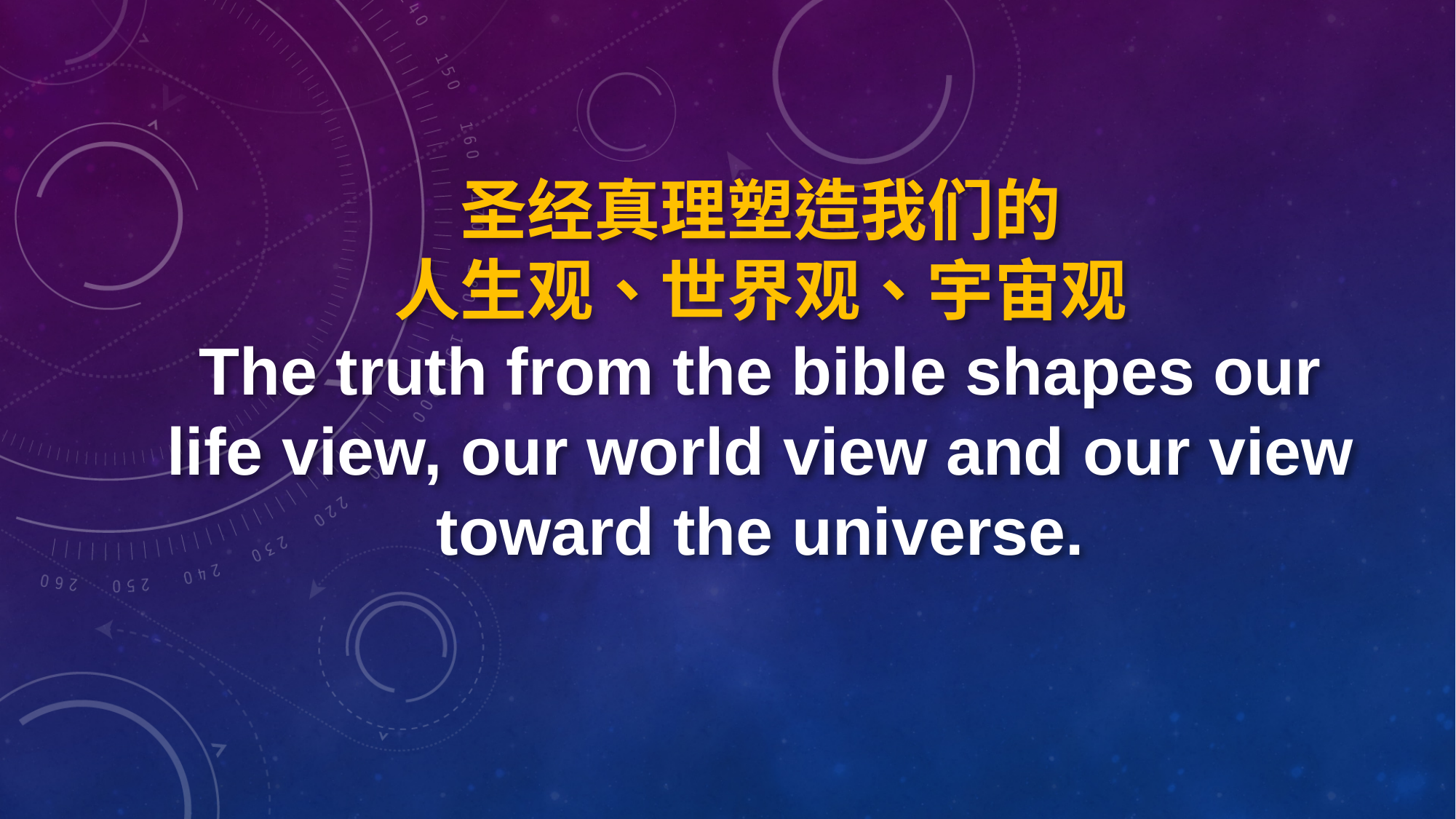

圣经真理塑造我们的
人生观、世界观、宇宙观
The truth from the bible shapes our life view, our world view and our view toward the universe.